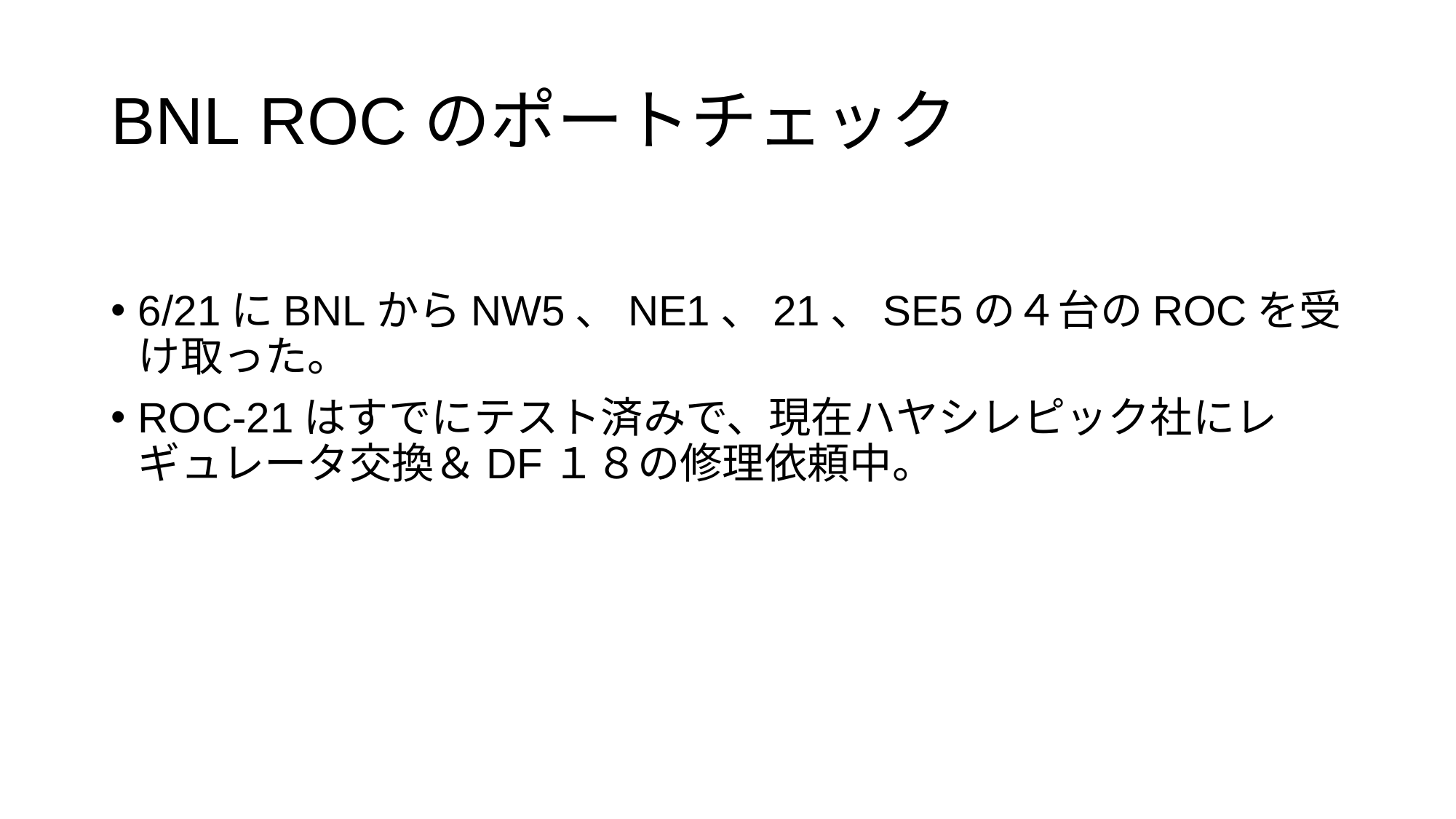

# BNL ROCのポートチェック

6/21にBNLからNW5、NE1、21、SE5の４台のROCを受け取った。
ROC-21はすでにテスト済みで、現在ハヤシレピック社にレギュレータ交換＆DF１８の修理依頼中。